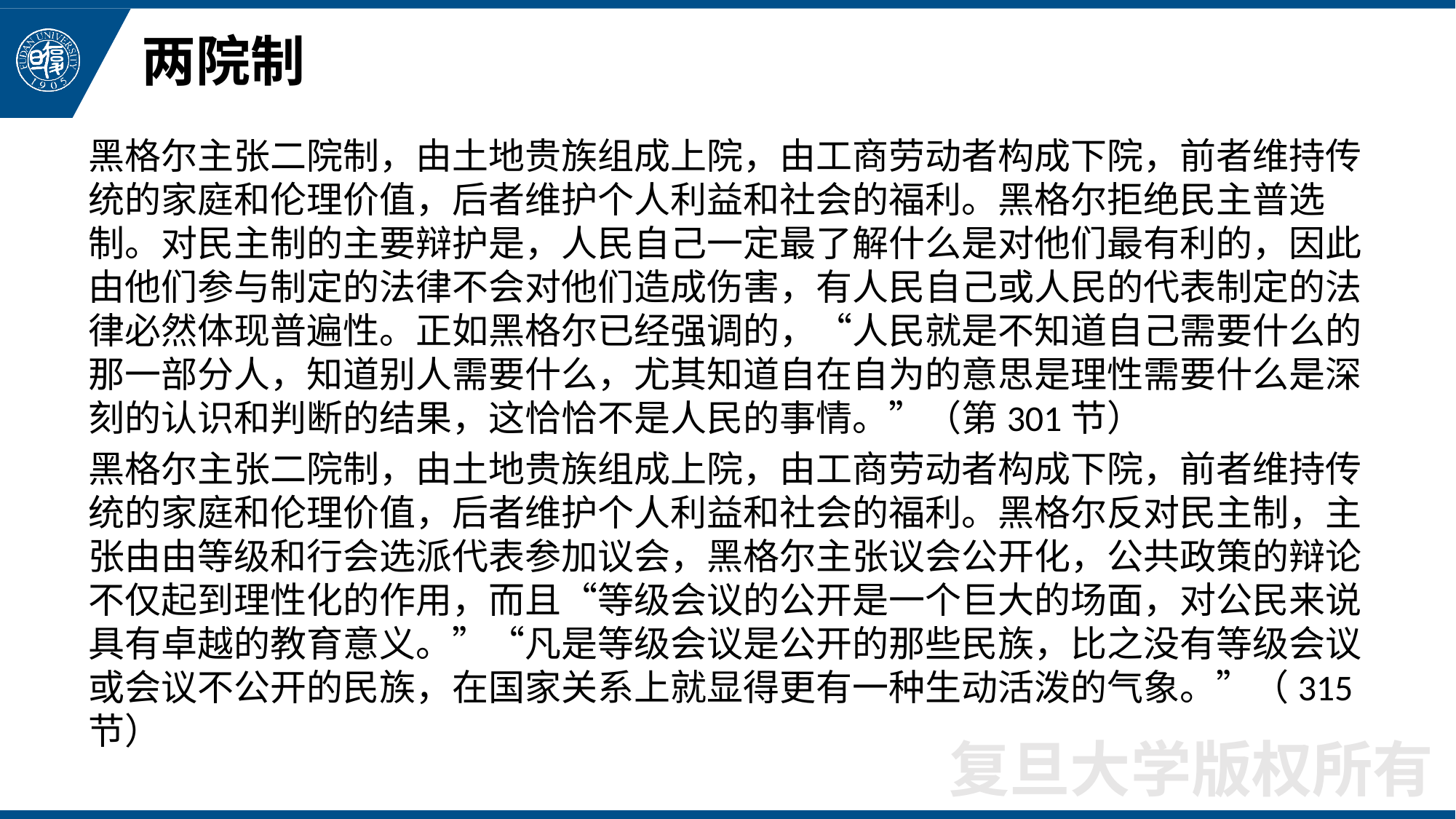

# 两院制
黑格尔主张二院制，由土地贵族组成上院，由工商劳动者构成下院，前者维持传统的家庭和伦理价值，后者维护个人利益和社会的福利。黑格尔拒绝民主普选制。对民主制的主要辩护是，人民自己一定最了解什么是对他们最有利的，因此由他们参与制定的法律不会对他们造成伤害，有人民自己或人民的代表制定的法律必然体现普遍性。正如黑格尔已经强调的，“人民就是不知道自己需要什么的那一部分人，知道别人需要什么，尤其知道自在自为的意思是理性需要什么是深刻的认识和判断的结果，这恰恰不是人民的事情。”（第301节）
黑格尔主张二院制，由土地贵族组成上院，由工商劳动者构成下院，前者维持传统的家庭和伦理价值，后者维护个人利益和社会的福利。黑格尔反对民主制，主张由由等级和行会选派代表参加议会，黑格尔主张议会公开化，公共政策的辩论不仅起到理性化的作用，而且“等级会议的公开是一个巨大的场面，对公民来说具有卓越的教育意义。”“凡是等级会议是公开的那些民族，比之没有等级会议或会议不公开的民族，在国家关系上就显得更有一种生动活泼的气象。”（315节）